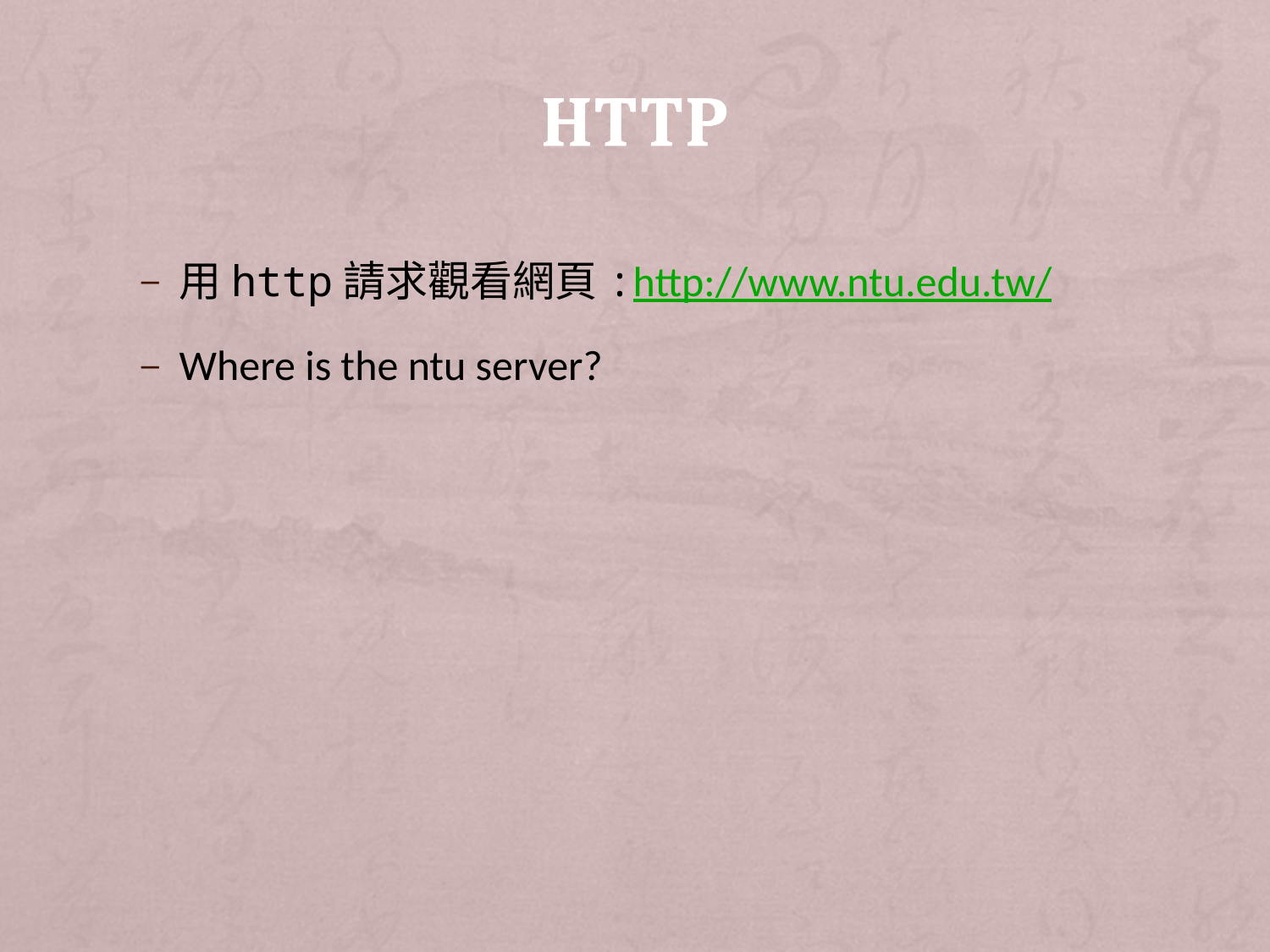

# http
用http請求觀看網頁:http://www.ntu.edu.tw/
Where is the ntu server?